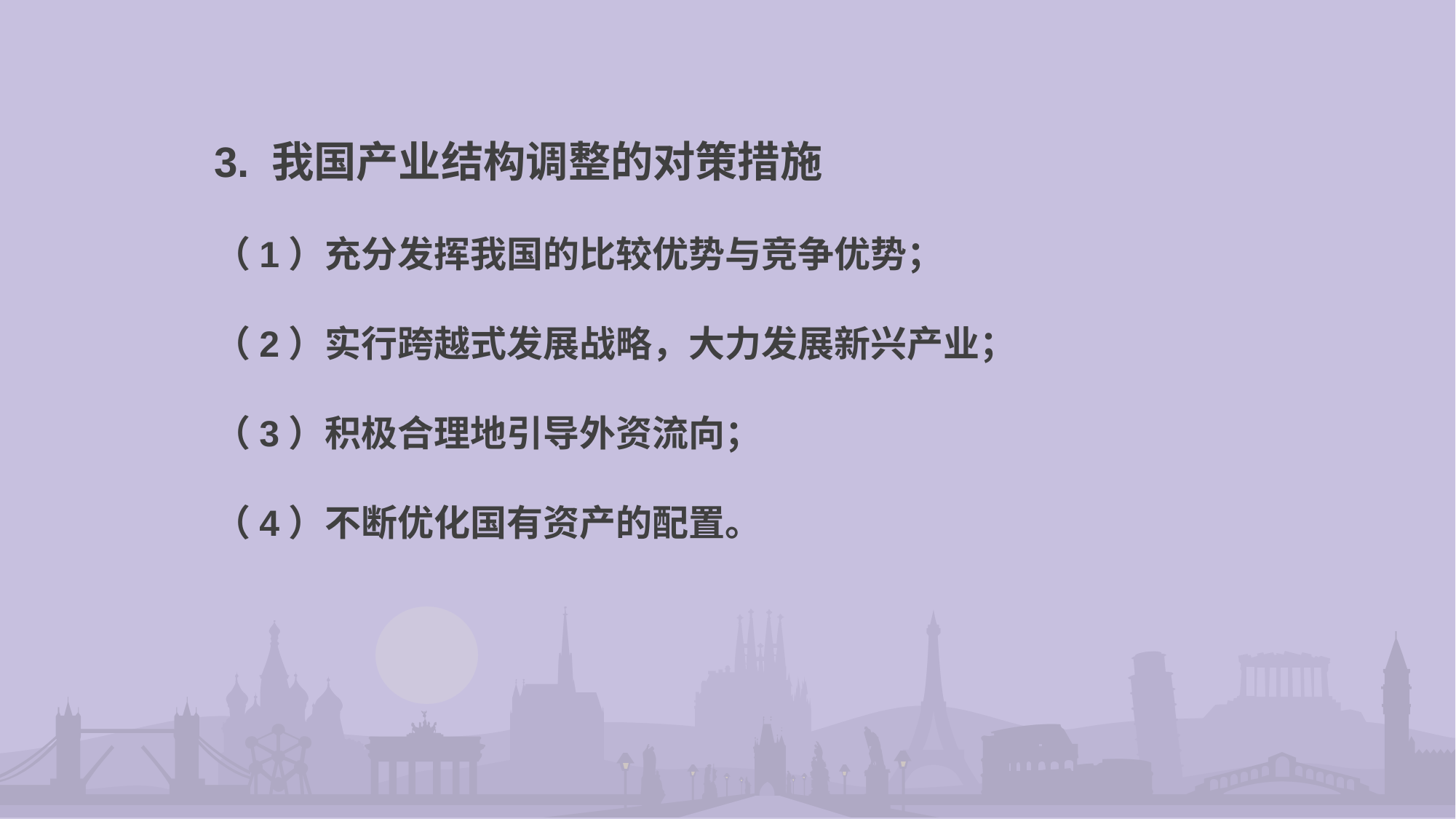

3. 我国产业结构调整的对策措施
（1）充分发挥我国的比较优势与竞争优势；
（2）实行跨越式发展战略，大力发展新兴产业；
（3）积极合理地引导外资流向；
（4）不断优化国有资产的配置。